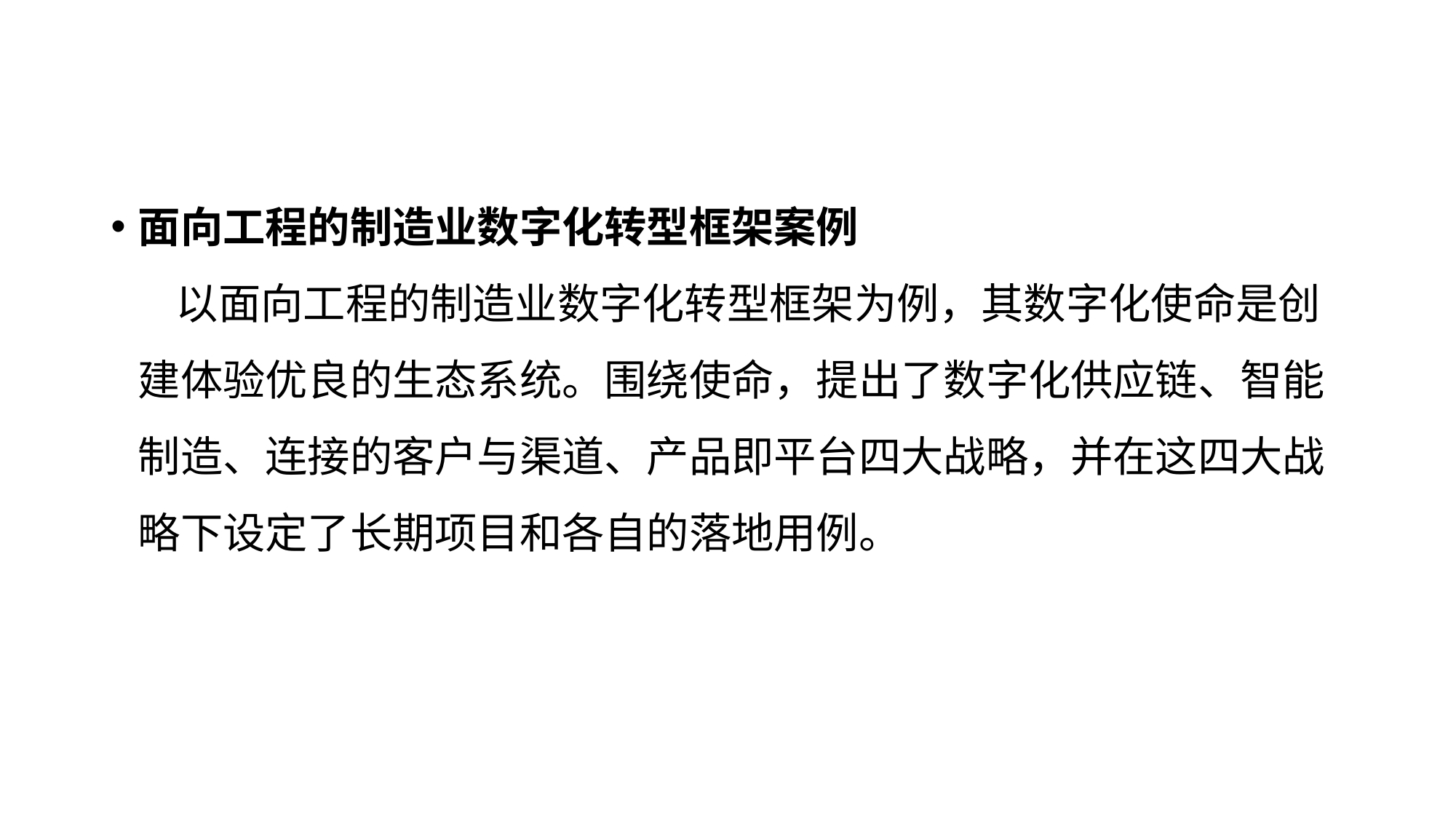

面向工程的制造业数字化转型框架案例
    以面向工程的制造业数字化转型框架为例，其数字化使命是创建体验优良的生态系统。围绕使命，提出了数字化供应链、智能制造、连接的客户与渠道、产品即平台四大战略，并在这四大战略下设定了长期项目和各自的落地用例。